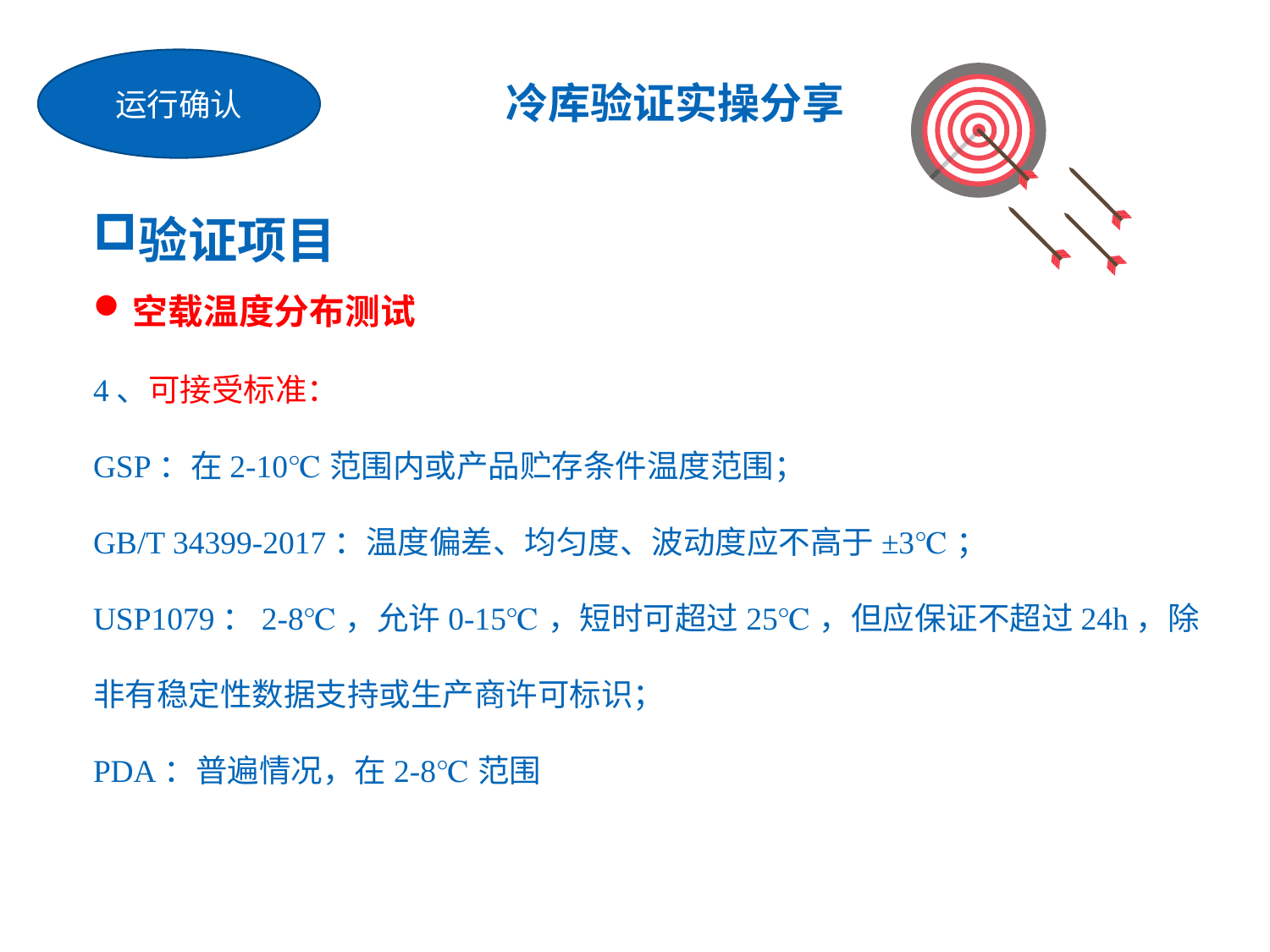

运行确认

冷库验证实操分享

验证项目
空载温度分布测试
4、可接受标准：
GSP：在2-10℃范围内或产品贮存条件温度范围；
GB/T 34399-2017：温度偏差、均匀度、波动度应不高于±3℃；
USP1079：2-8℃，允许0-15℃，短时可超过25℃，但应保证不超过24h，除非有稳定性数据支持或生产商许可标识；
PDA：普遍情况，在2-8℃范围